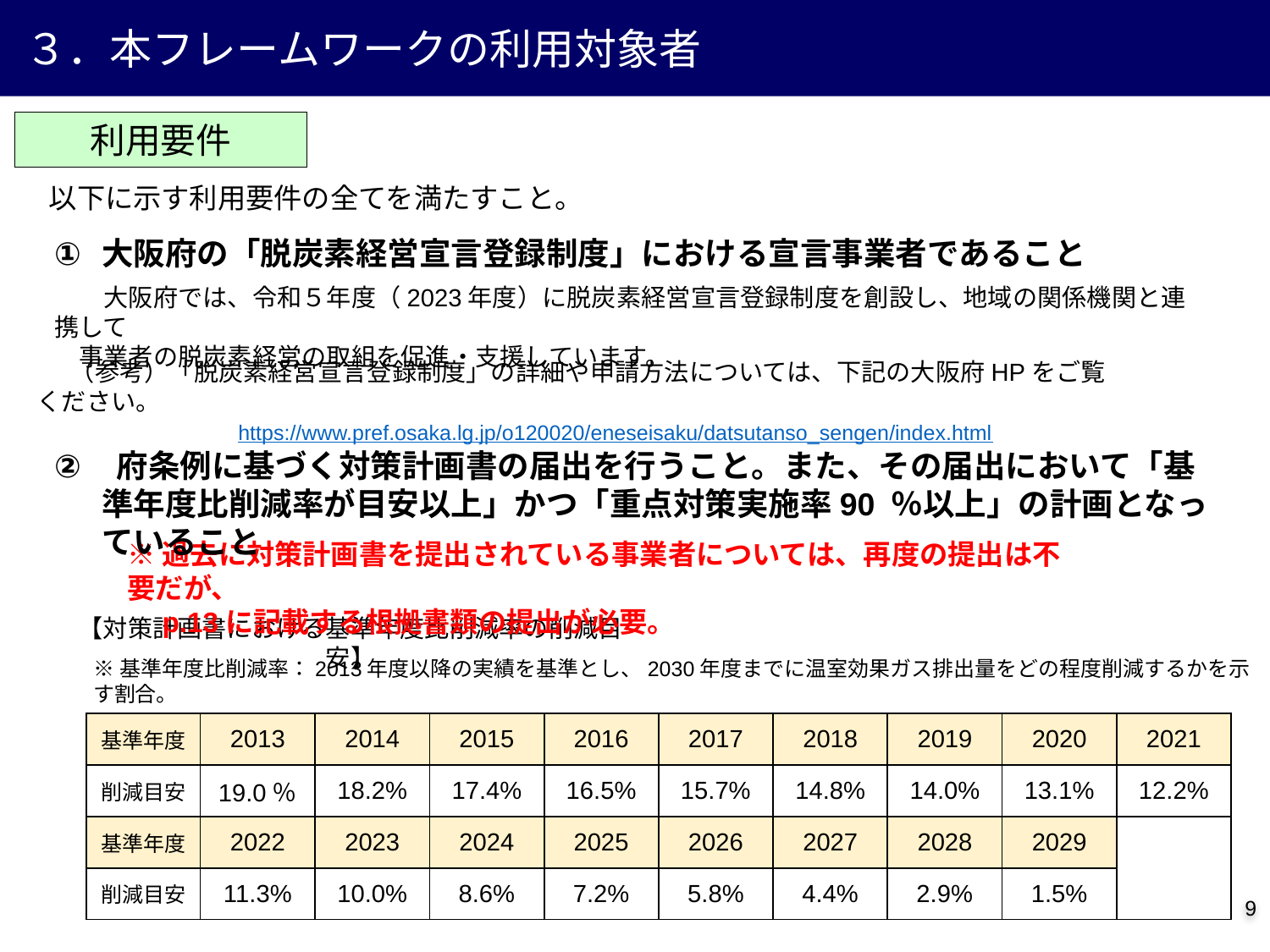

３．本フレームワークの利用対象者
利用要件
以下に示す利用要件の全てを満たすこと。
大阪府の「脱炭素経営宣言登録制度」における宣言事業者であること
　　大阪府では、令和５年度（2023年度）に脱炭素経営宣言登録制度を創設し、地域の関係機関と連携して
　事業者の脱炭素経営の取組を促進・支援しています。
     （参考）「脱炭素経営宣言登録制度」の詳細や申請方法については、下記の大阪府HPをご覧ください。
　　  　　　　　  https://www.pref.osaka.lg.jp/o120020/eneseisaku/datsutanso_sengen/index.html
 府条例に基づく対策計画書の届出を行うこと。また、その届出において「基準年度比削減率が目安以上」かつ「重点対策実施率90 ％以上」の計画となっていること
※過去に対策計画書を提出されている​事業者については、再度の提出は不要だが、
　p.13に記載する根拠書類の提出が必要。
【対策計画書における基準年度比削減率の削減目安】
※基準年度比削減率：2013年度以降の実績を基準とし、2030年度までに温室効果ガス排出量をどの程度削減するかを示す割合。
| 基準年度 | 2013 | 2014 | 2015 | 2016 | 2017 | 2018 | 2019 | 2020 | 2021 |
| --- | --- | --- | --- | --- | --- | --- | --- | --- | --- |
| 削減目安 | 19.0％ | 18.2% | 17.4% | 16.5% | 15.7% | 14.8% | 14.0% | 13.1% | 12.2% |
| 基準年度 | 2022 | 2023 | 2024 | 2025 | 2026 | 2027 | 2028 | 2029 |  |
| 削減目安 | 11.3% | 10.0% | 8.6% | 7.2% | 5.8% | 4.4% | 2.9% | 1.5% |  |
9